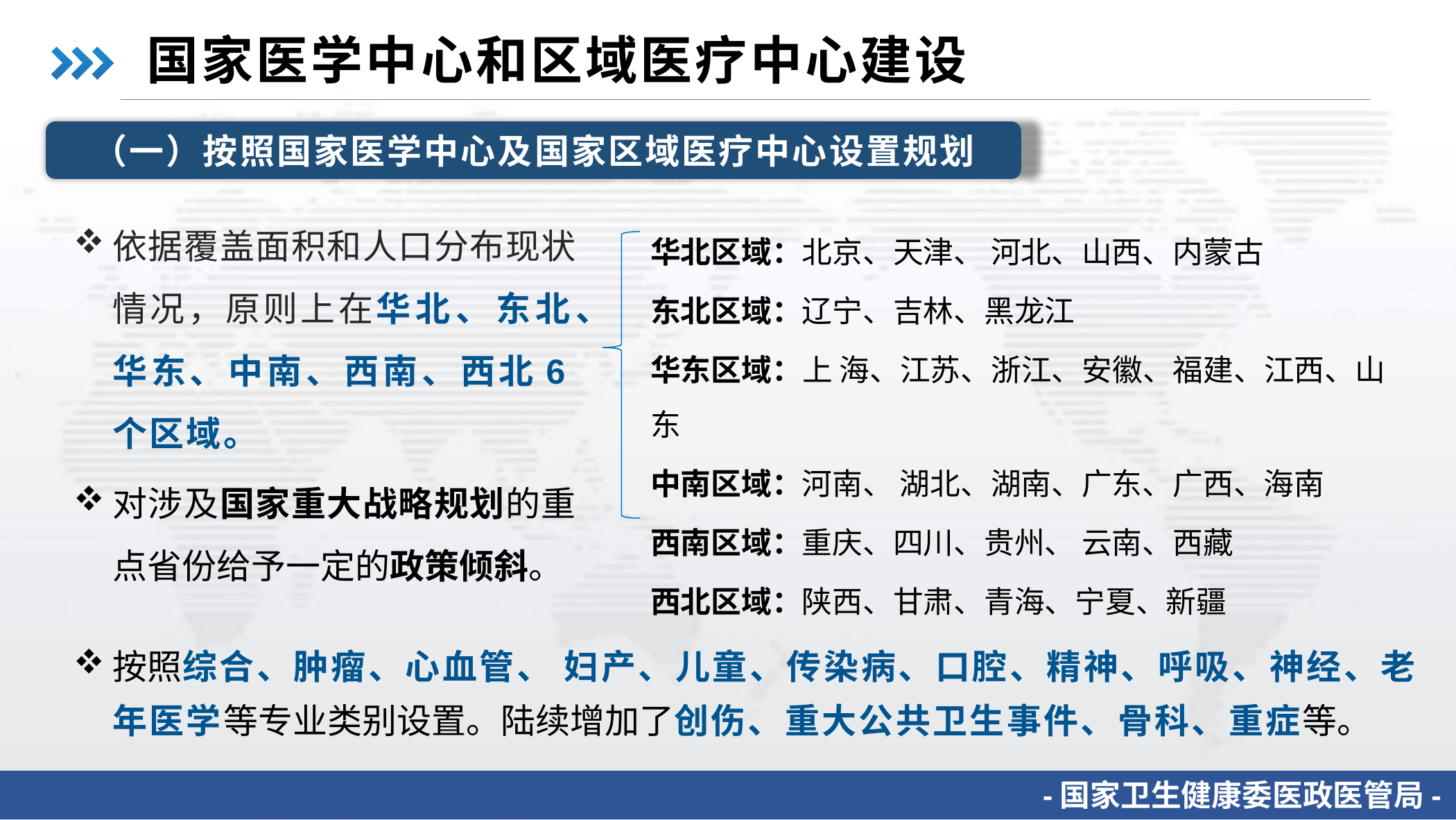

国家医学中心和区域医疗中心建设
（一）按照国家医学中心及国家区域医疗中心设置规划
依据覆盖面积和人口分布现状情况，原则上在华北、东北、华东、中南、西南、西北6个区域。
对涉及国家重大战略规划的重点省份给予一定的政策倾斜。
华北区域：北京、天津、 河北、山西、内蒙古
东北区域：辽宁、吉林、黑龙江
华东区域：上 海、江苏、浙江、安徽、福建、江西、山东
中南区域：河南、 湖北、湖南、广东、广西、海南
西南区域：重庆、四川、贵州、 云南、西藏
西北区域：陕西、甘肃、青海、宁夏、新疆

按照综合、肿瘤、心血管、 妇产、儿童、传染病、口腔、精神、呼吸、神经、老年医学等专业类别设置。陆续增加了创伤、重大公共卫生事件、骨科、重症等。